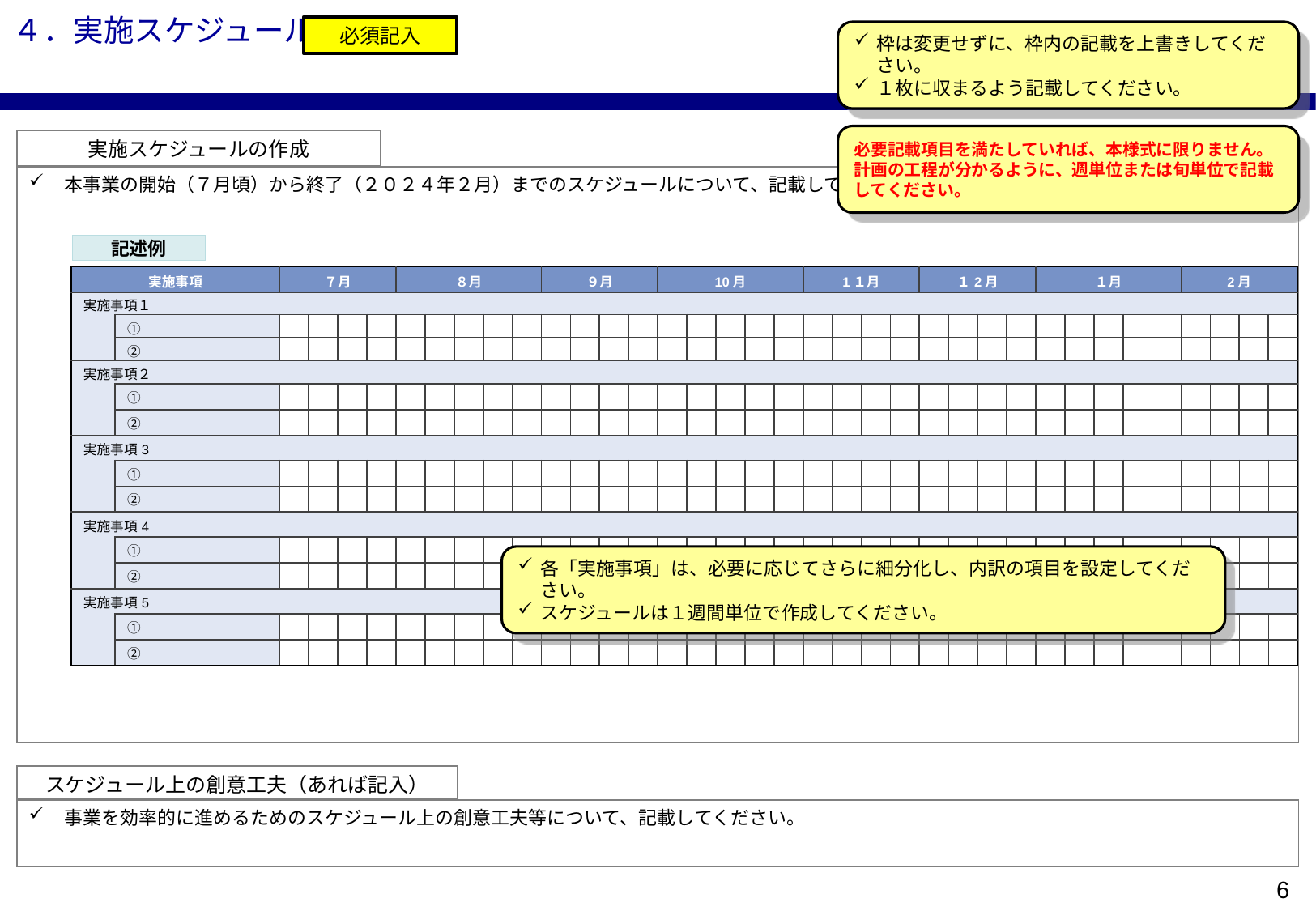

４．実施スケジュール
必須記入
枠は変更せずに、枠内の記載を上書きしてください。
１枚に収まるよう記載してください。
必要記載項目を満たしていれば、本様式に限りません。
計画の工程が分かるように、週単位または旬単位で記載してください。
実施スケジュールの作成
本事業の開始（７月頃）から終了（２０２４年２月）までのスケジュールについて、記載してください。

記述例
| 実施事項 |  | ７月 |  |  |  | ８月 |  |  |  |  | ９月 |  |  |  | 10月 |  |  |  |  | 1１月 |  |  |  | １2月 |  |  |  | １月 |  |  |  |  | 2月 |  |  |  |
| --- | --- | --- | --- | --- | --- | --- | --- | --- | --- | --- | --- | --- | --- | --- | --- | --- | --- | --- | --- | --- | --- | --- | --- | --- | --- | --- | --- | --- | --- | --- | --- | --- | --- | --- | --- | --- |
| 実施事項１ |  |  |  |  |  |  |  |  |  |  |  |  |  |  |  |  |  |  |  |  |  |  |  |  |  |  |  |  |  |  |  |  |  |  |  |  |
|  | ① |  |  |  |  |  |  |  |  |  |  |  |  |  |  |  |  |  |  |  |  |  |  |  |  |  |  |  |  |  |  |  |  |  |  |  |
|  | ② |  |  |  |  |  |  |  |  |  |  |  |  |  |  |  |  |  |  |  |  |  |  |  |  |  |  |  |  |  |  |  |  |  |  |  |
| 実施事項２ |  |  |  |  |  |  |  |  |  |  |  |  |  |  |  |  |  |  |  |  |  |  |  |  |  |  |  |  |  |  |  |  |  |  |  |  |
|  | ① |  |  |  |  |  |  |  |  |  |  |  |  |  |  |  |  |  |  |  |  |  |  |  |  |  |  |  |  |  |  |  |  |  |  |  |
|  | ② |  |  |  |  |  |  |  |  |  |  |  |  |  |  |  |  |  |  |  |  |  |  |  |  |  |  |  |  |  |  |  |  |  |  |  |
| 実施事項3 |  |  |  |  |  |  |  |  |  |  |  |  |  |  |  |  |  |  |  |  |  |  |  |  |  |  |  |  |  |  |  |  |  |  |  |  |
|  | ① |  |  |  |  |  |  |  |  |  |  |  |  |  |  |  |  |  |  |  |  |  |  |  |  |  |  |  |  |  |  |  |  |  |  |  |
|  | ② |  |  |  |  |  |  |  |  |  |  |  |  |  |  |  |  |  |  |  |  |  |  |  |  |  |  |  |  |  |  |  |  |  |  |  |
| 実施事項4 |  |  |  |  |  |  |  |  |  |  |  |  |  |  |  |  |  |  |  |  |  |  |  |  |  |  |  |  |  |  |  |  |  |  |  |  |
|  | ① |  |  |  |  |  |  |  |  |  |  |  |  |  |  |  |  |  |  |  |  |  |  |  |  |  |  |  |  |  |  |  |  |  |  |  |
|  | ② |  |  |  |  |  |  |  |  |  |  |  |  |  |  |  |  |  |  |  |  |  |  |  |  |  |  |  |  |  |  |  |  |  |  |  |
| 実施事項5 |  |  |  |  |  |  |  |  |  |  |  |  |  |  |  |  |  |  |  |  |  |  |  |  |  |  |  |  |  |  |  |  |  |  |  |  |
|  | ① |  |  |  |  |  |  |  |  |  |  |  |  |  |  |  |  |  |  |  |  |  |  |  |  |  |  |  |  |  |  |  |  |  |  |  |
|  | ② |  |  |  |  |  |  |  |  |  |  |  |  |  |  |  |  |  |  |  |  |  |  |  |  |  |  |  |  |  |  |  |  |  |  |  |
各「実施事項」は、必要に応じてさらに細分化し、内訳の項目を設定してください。
スケジュールは１週間単位で作成してください。
スケジュール上の創意工夫（あれば記入）
事業を効率的に進めるためのスケジュール上の創意工夫等について、記載してください。